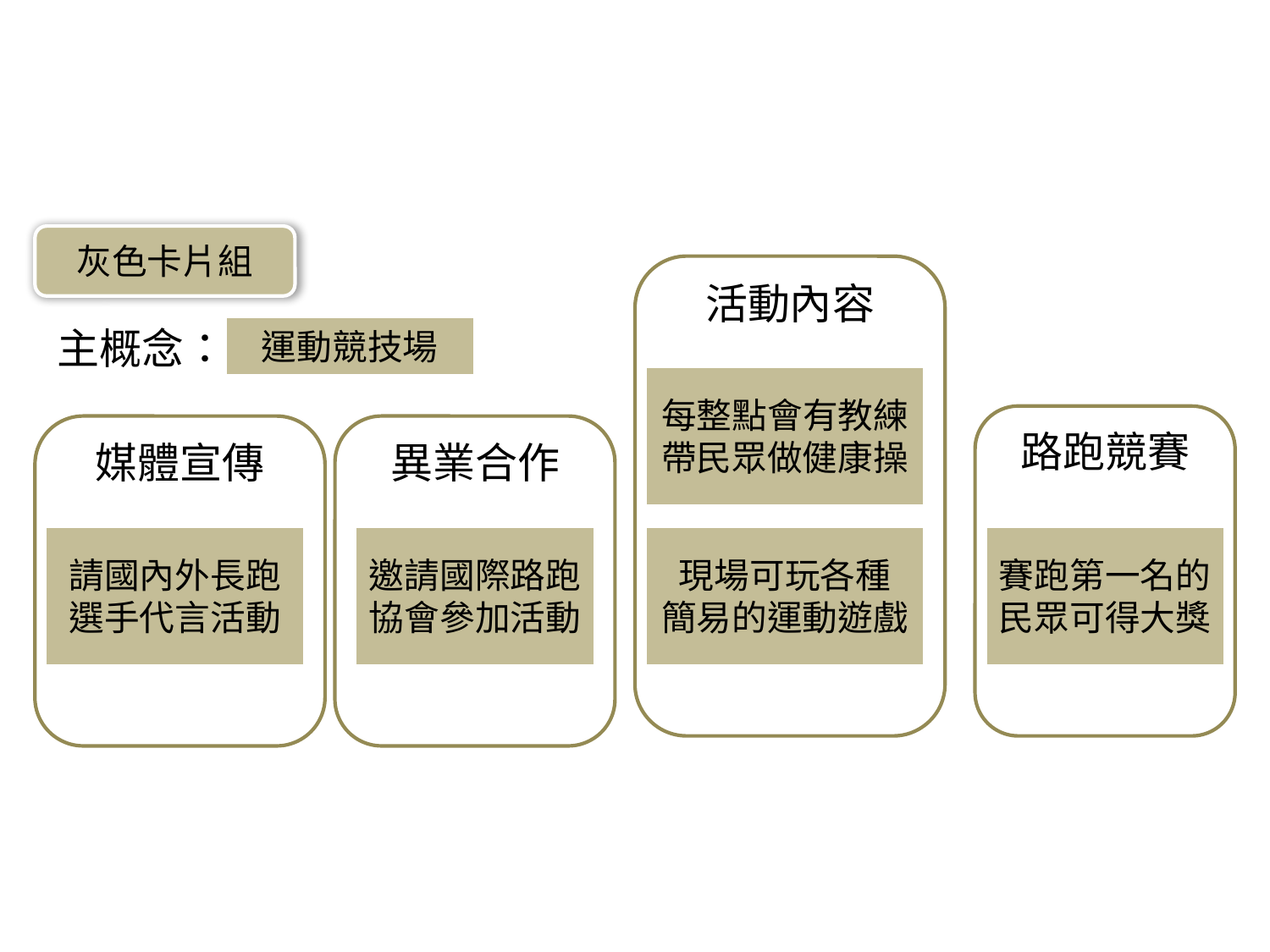

灰色卡片組
活動內容
主概念：
運動競技場
每整點會有教練帶民眾做健康操
路跑競賽
媒體宣傳
異業合作

請國內外長跑
選手代言活動
邀請國際路跑
協會參加活動
現場可玩各種
簡易的運動遊戲
賽跑第一名的民眾可得大獎